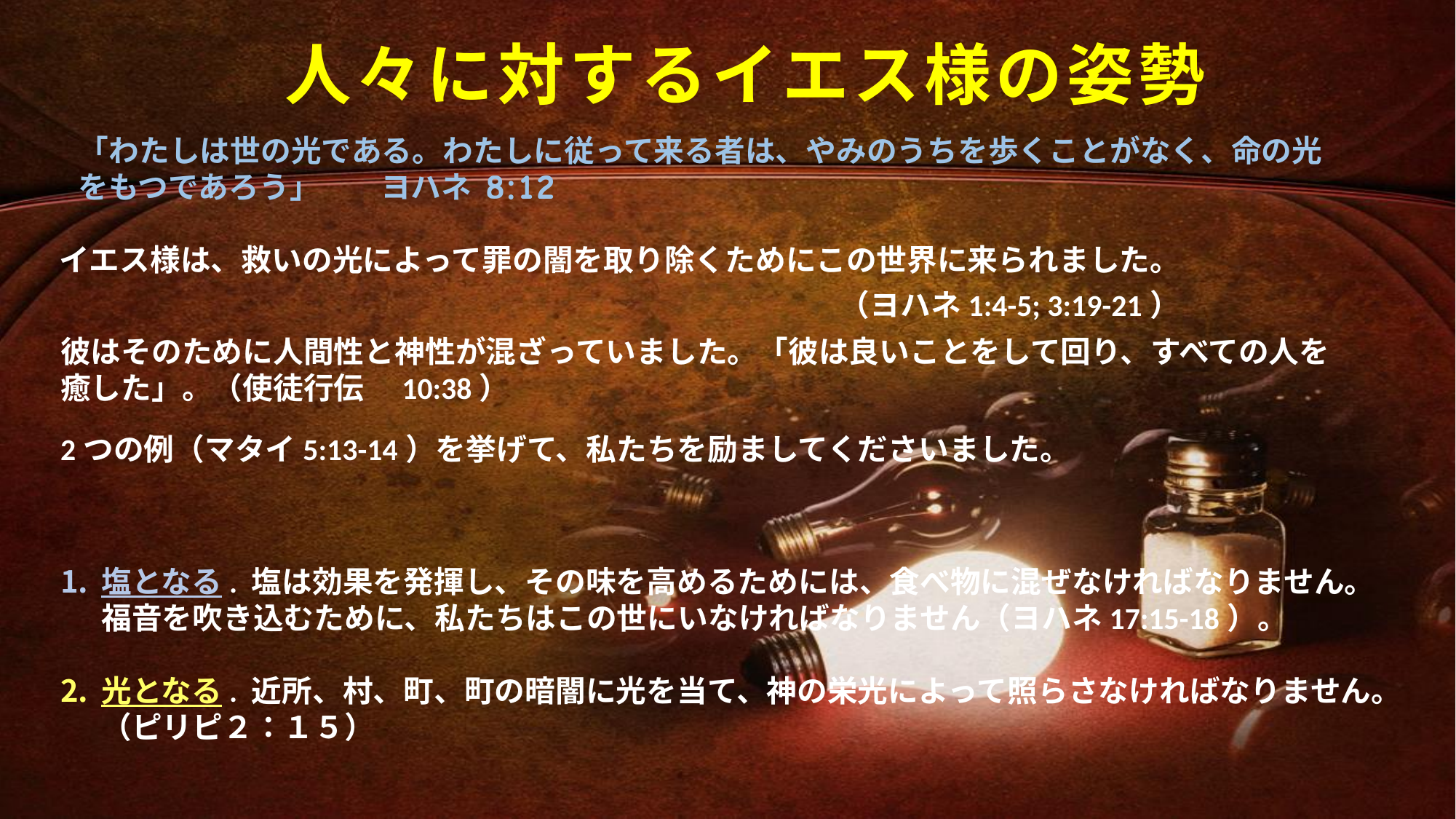

人々に対するイエス様の姿勢
「わたしは世の光である。わたしに従って来る者は、やみのうちを歩くことがなく、命の光をもつであろう」　　ヨハネ 8:12
イエス様は、救いの光によって罪の闇を取り除くためにこの世界に来られました。
（ヨハネ1:4-5; 3:19-21）

彼はそのために人間性と神性が混ざっていました。「彼は良いことをして回り、すべての人を癒した」。（使徒行伝　10:38）
2つの例（マタイ5:13-14）を挙げて、私たちを励ましてくださいました。
塩となる. 塩は効果を発揮し、その味を高めるためには、食べ物に混ぜなければなりません。福音を吹き込むために、私たちはこの世にいなければなりません（ヨハネ17:15-18）。

光となる. 近所、村、町、町の暗闇に光を当て、神の栄光によって照らさなければなりません。（ピリピ２：１５）